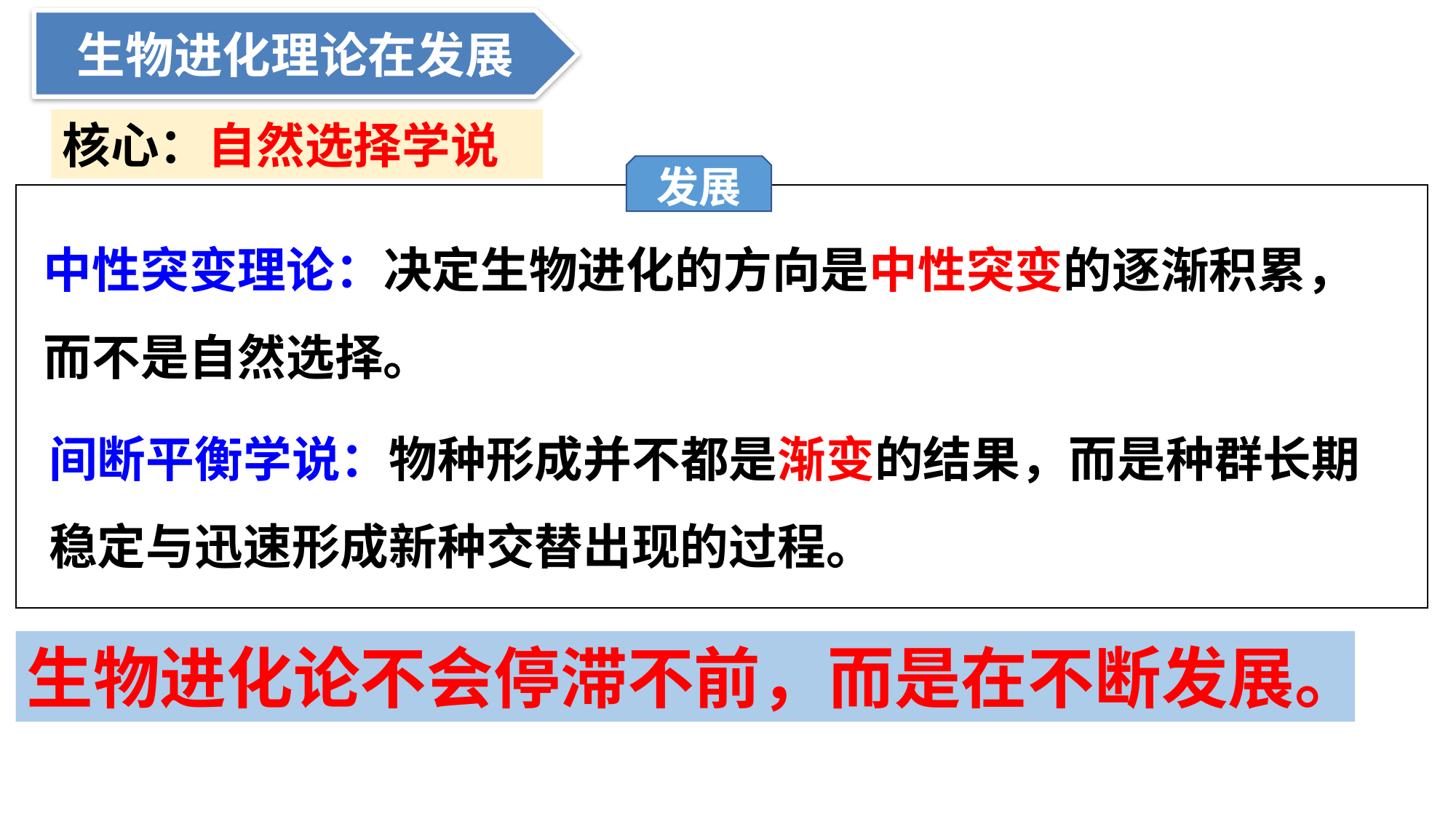

生物进化理论在发展
核心：自然选择学说
发展

中性突变理论：决定生物进化的方向是中性突变的逐渐积累，而不是自然选择。
间断平衡学说：物种形成并不都是渐变的结果，而是种群长期稳定与迅速形成新种交替出现的过程。
生物进化论不会停滞不前，而是在不断发展。